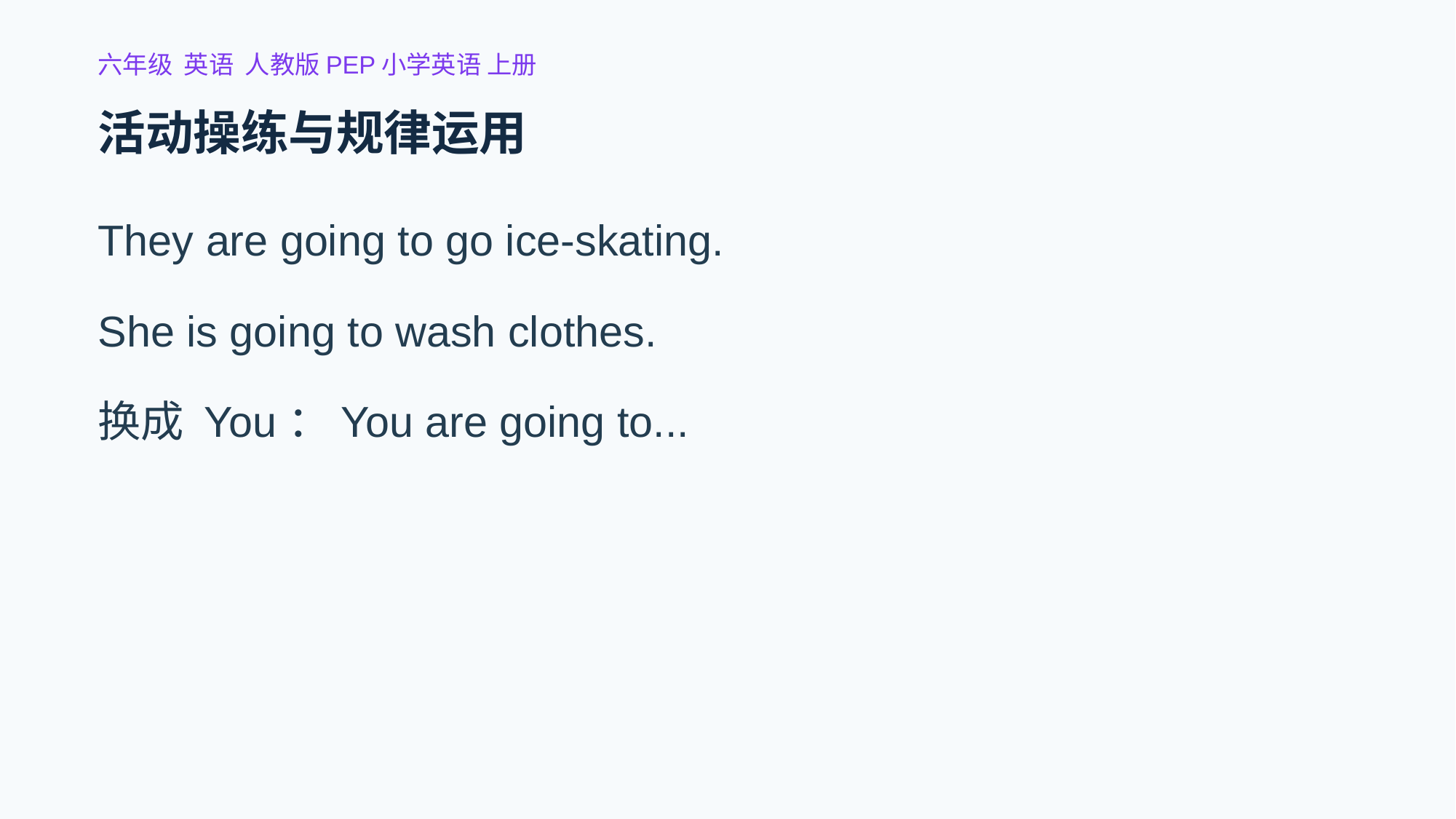

六年级  英语  人教版PEP小学英语 上册
活动操练与规律运用
They are going to go ice-skating.
She is going to wash clothes.
换成 You：You are going to...